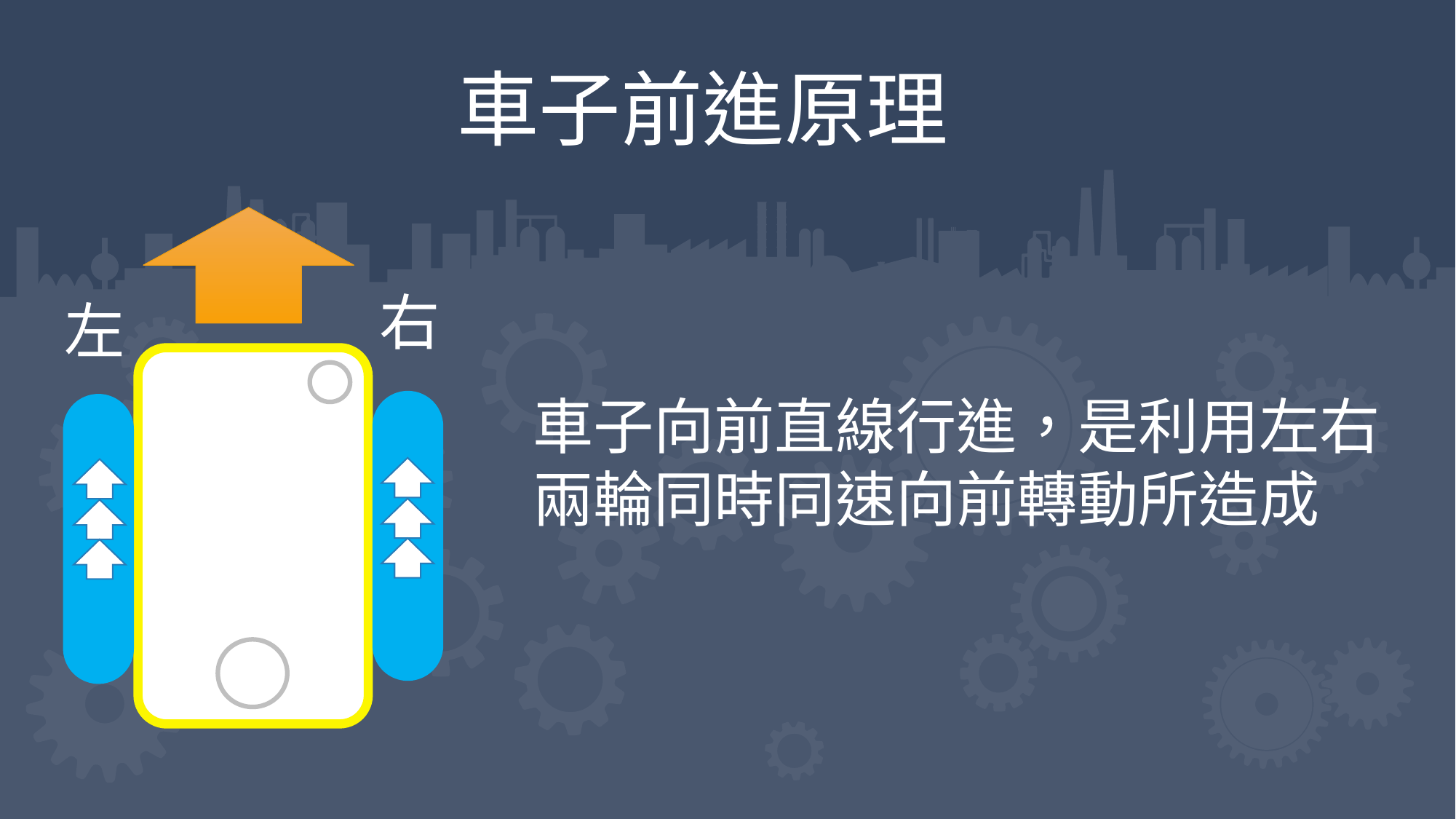

車子前進原理

右
左

車子向前直線行進，是利用左右兩輪同時同速向前轉動所造成